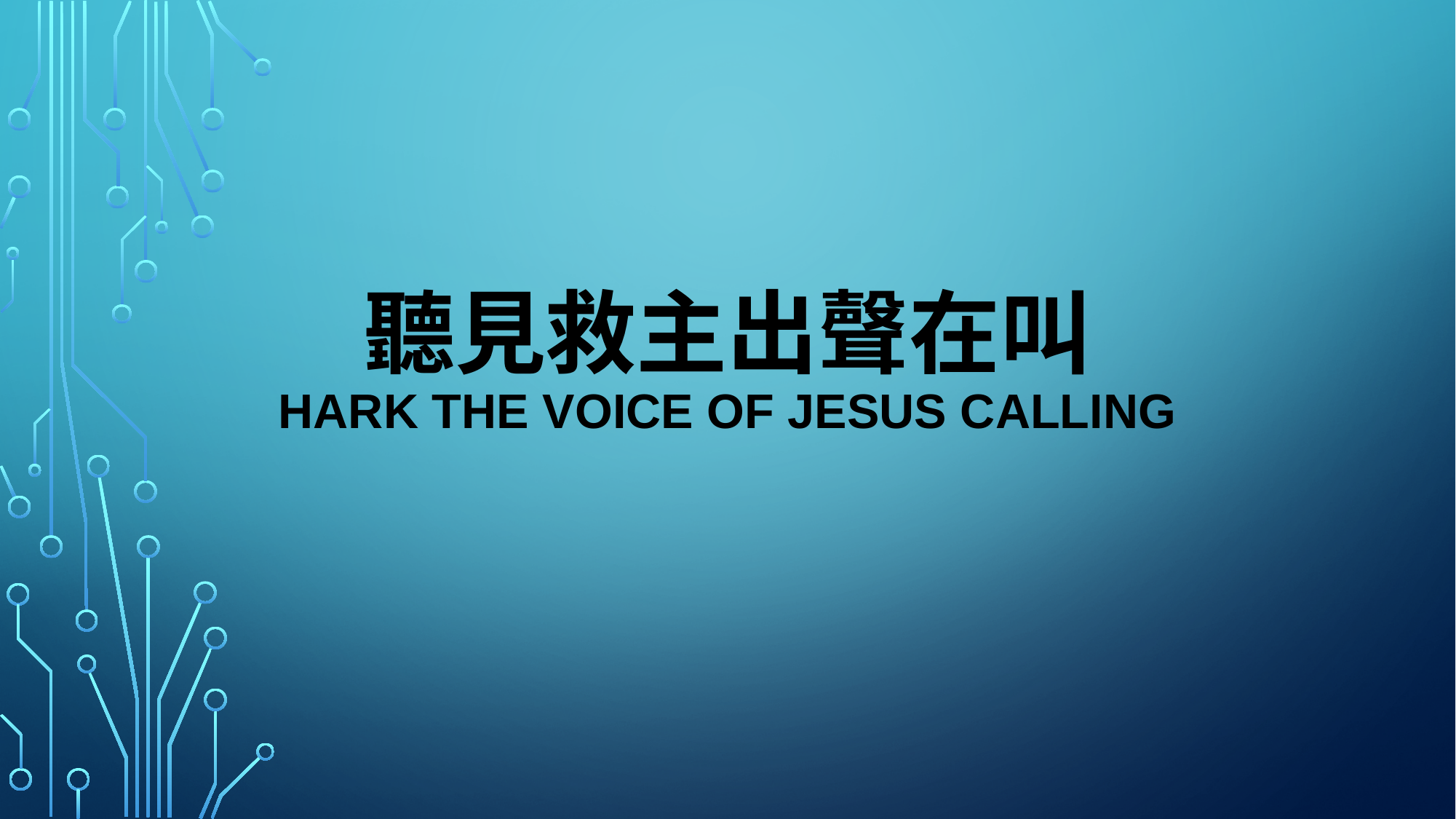

# 聽見救主出聲在叫 hARK the voice of jesus calling